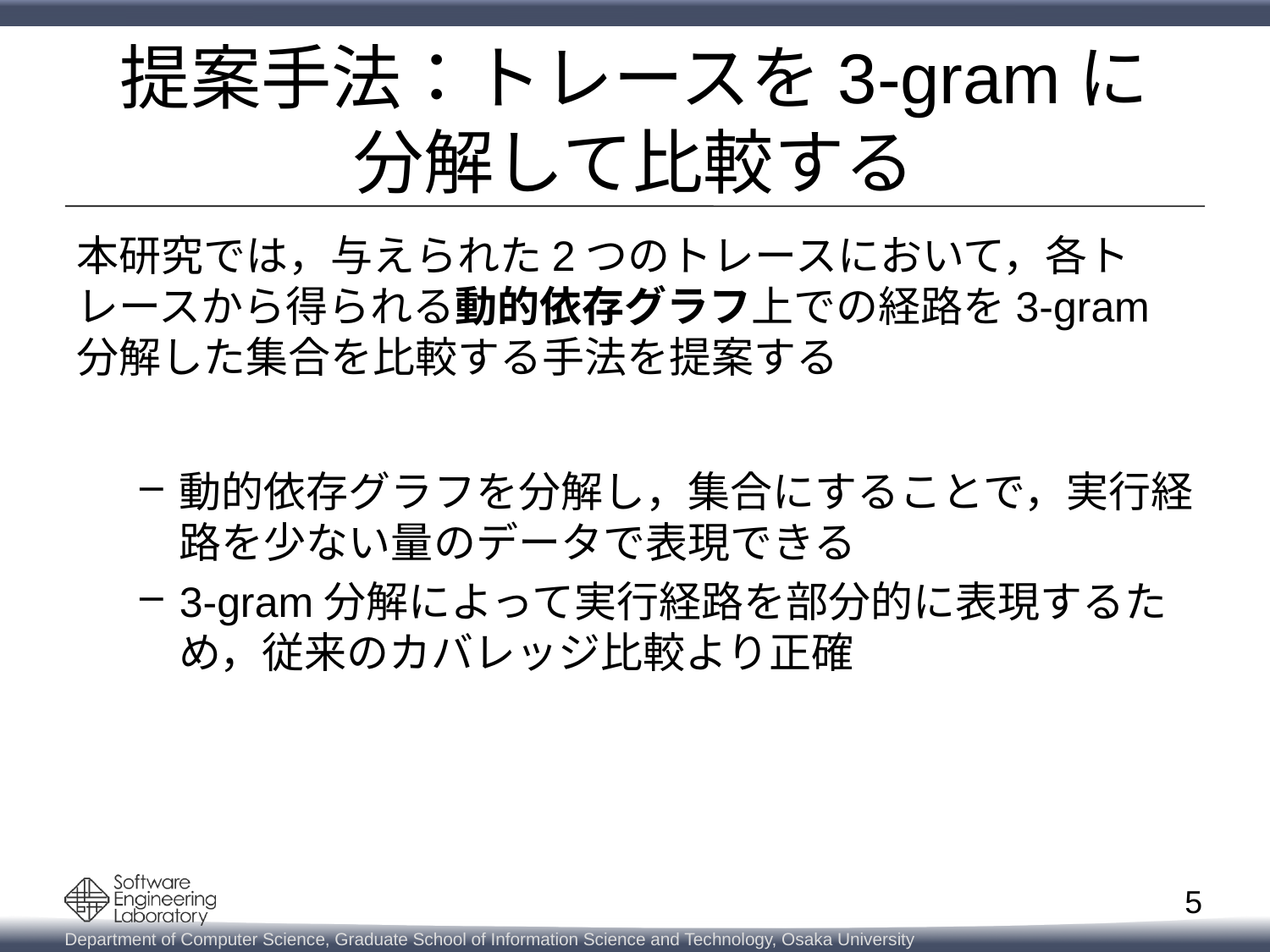

# 提案手法：トレースを3-gramに 分解して比較する
本研究では，与えられた2つのトレースにおいて，各トレースから得られる動的依存グラフ上での経路を3-gram分解した集合を比較する手法を提案する

動的依存グラフを分解し，集合にすることで，実行経路を少ない量のデータで表現できる
3-gram分解によって実行経路を部分的に表現するため，従来のカバレッジ比較より正確

5